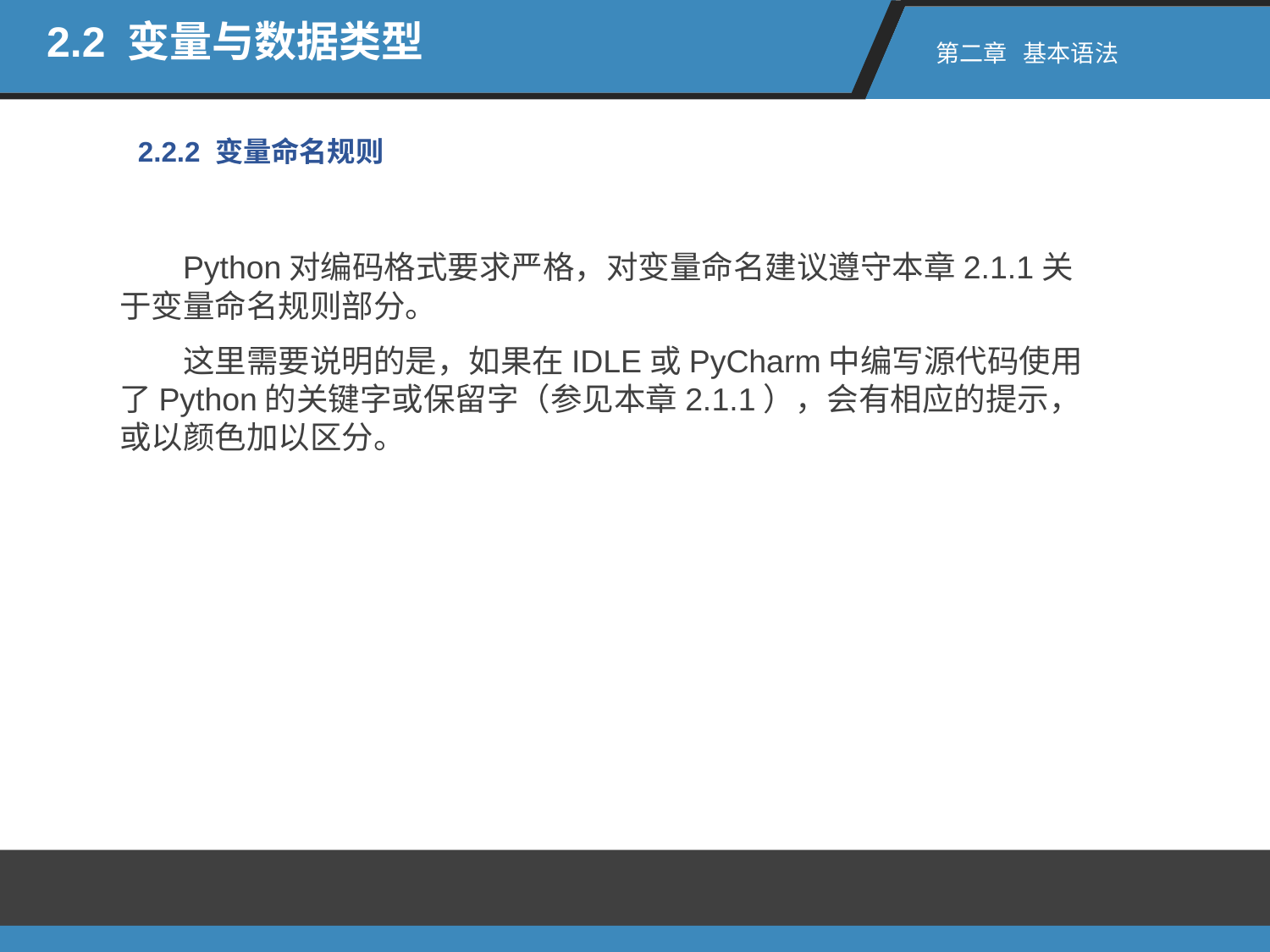

2.2 变量与数据类型
第二章   基本语法
2.2.2 变量命名规则
Python对编码格式要求严格，对变量命名建议遵守本章2.1.1关于变量命名规则部分。
这里需要说明的是，如果在IDLE或PyCharm中编写源代码使用了Python的关键字或保留字（参见本章2.1.1），会有相应的提示，或以颜色加以区分。